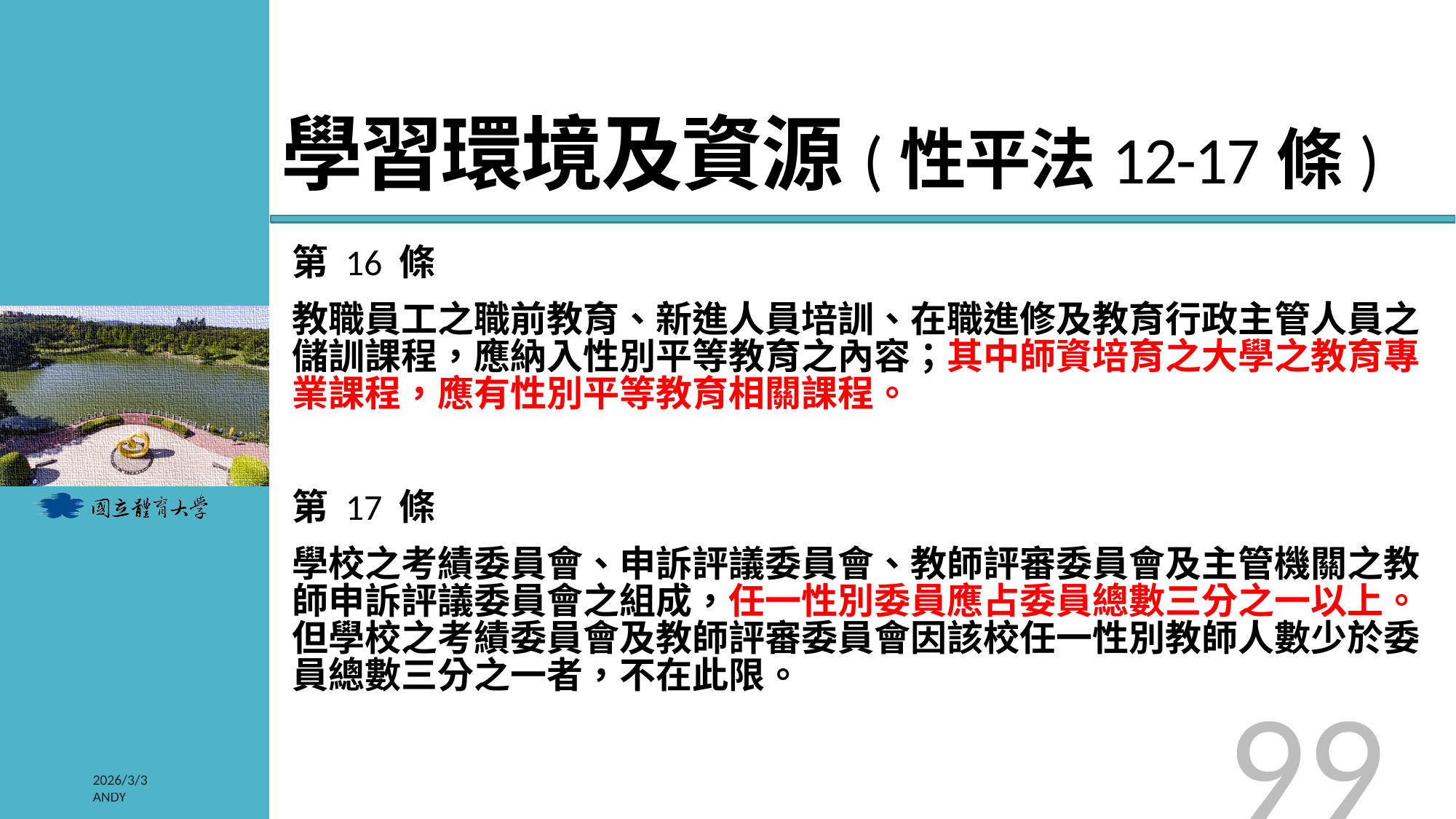

# 學習環境及資源(性平法12-17條)
第 16 條
教職員工之職前教育、新進人員培訓、在職進修及教育行政主管人員之儲訓課程，應納入性別平等教育之內容；其中師資培育之大學之教育專業課程，應有性別平等教育相關課程。

第 17 條
學校之考績委員會、申訴評議委員會、教師評審委員會及主管機關之教師申訴評議委員會之組成，任一性別委員應占委員總數三分之一以上。但學校之考績委員會及教師評審委員會因該校任一性別教師人數少於委員總數三分之一者，不在此限。
99
2026/3/3
Andy